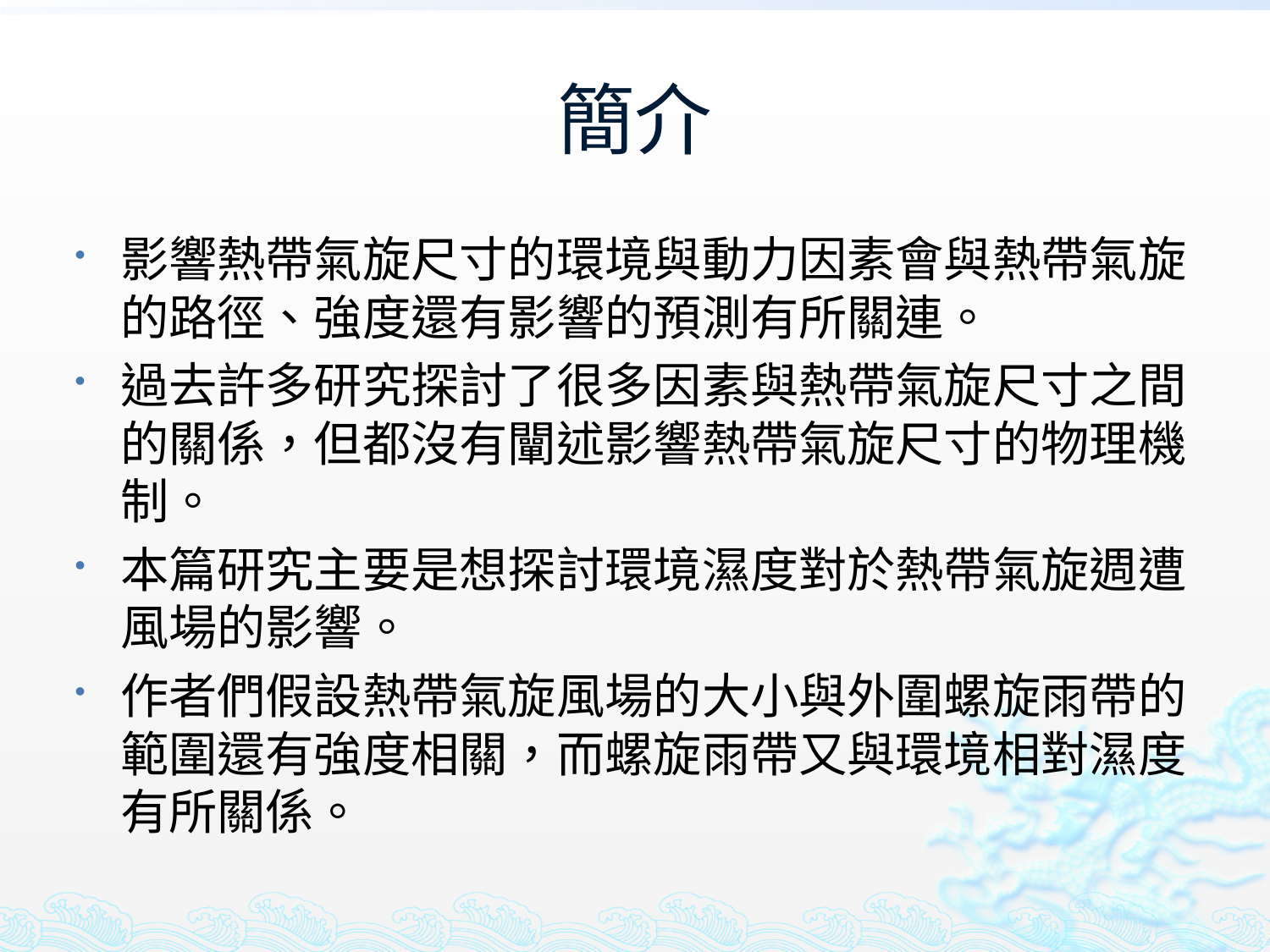

# 簡介
影響熱帶氣旋尺寸的環境與動力因素會與熱帶氣旋的路徑、強度還有影響的預測有所關連。
過去許多研究探討了很多因素與熱帶氣旋尺寸之間的關係，但都沒有闡述影響熱帶氣旋尺寸的物理機制。
本篇研究主要是想探討環境濕度對於熱帶氣旋週遭風場的影響。
作者們假設熱帶氣旋風場的大小與外圍螺旋雨帶的範圍還有強度相關，而螺旋雨帶又與環境相對濕度有所關係。